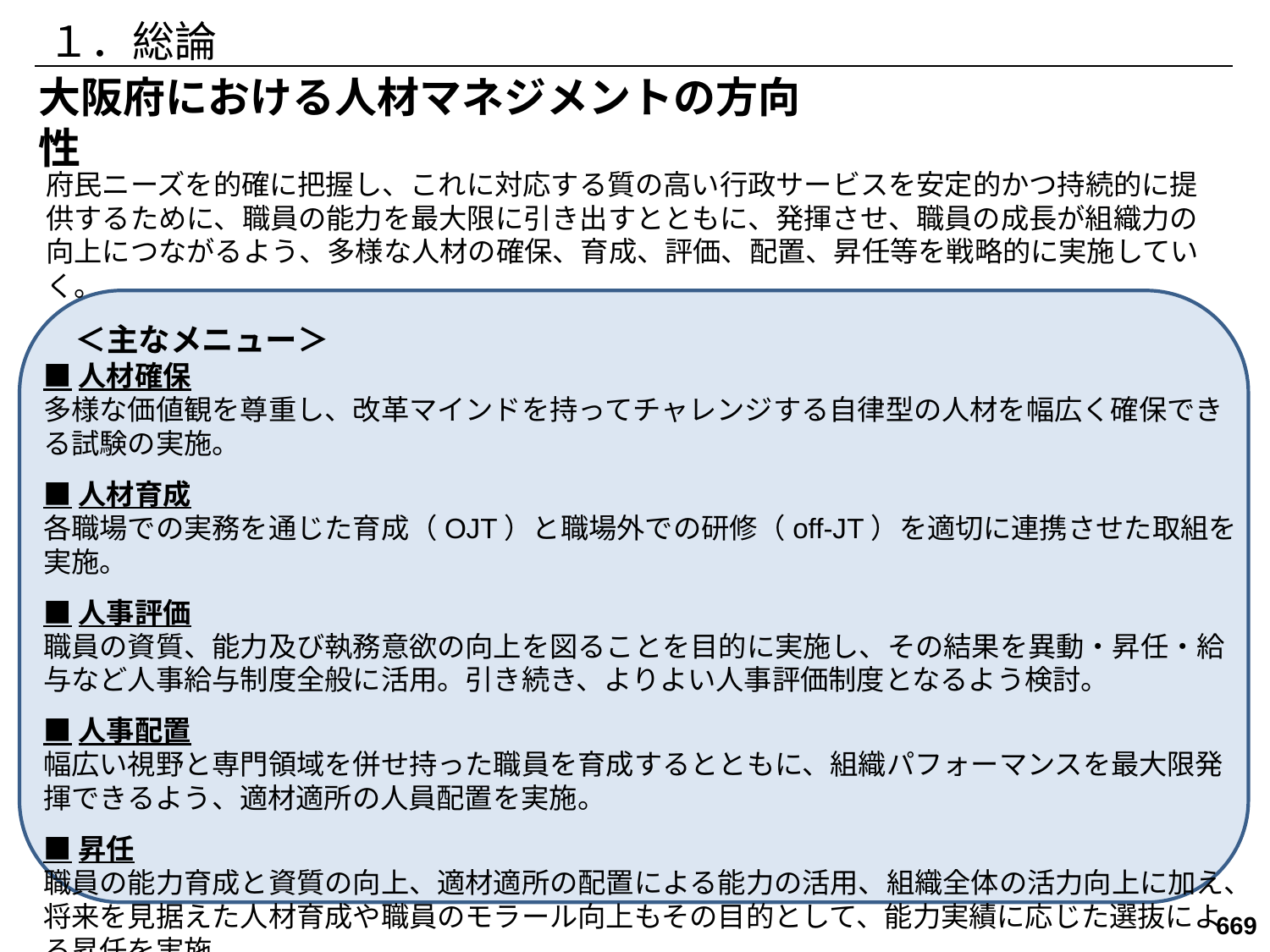

１．総論
大阪府における人材マネジメントの方向性
府民ニーズを的確に把握し、これに対応する質の高い行政サービスを安定的かつ持続的に提供するために、職員の能力を最大限に引き出すとともに、発揮させ、職員の成長が組織力の向上につながるよう、多様な人材の確保、育成、評価、配置、昇任等を戦略的に実施していく。

　＜主なメニュー＞
■人材確保
多様な価値観を尊重し、改革マインドを持ってチャレンジする自律型の人材を幅広く確保できる試験の実施。

■人材育成
各職場での実務を通じた育成（OJT）と職場外での研修（off-JT）を適切に連携させた取組を実施。

■人事評価
職員の資質、能力及び執務意欲の向上を図ることを目的に実施し、その結果を異動・昇任・給与など人事給与制度全般に活用。引き続き、よりよい人事評価制度となるよう検討。

■人事配置
幅広い視野と専門領域を併せ持った職員を育成するとともに、組織パフォーマンスを最大限発揮できるよう、適材適所の人員配置を実施。

■昇任
職員の能力育成と資質の向上、適材適所の配置による能力の活用、組織全体の活力向上に加え、将来を見据えた人材育成や職員のモラール向上もその目的として、能力実績に応じた選抜による昇任を実施。
669